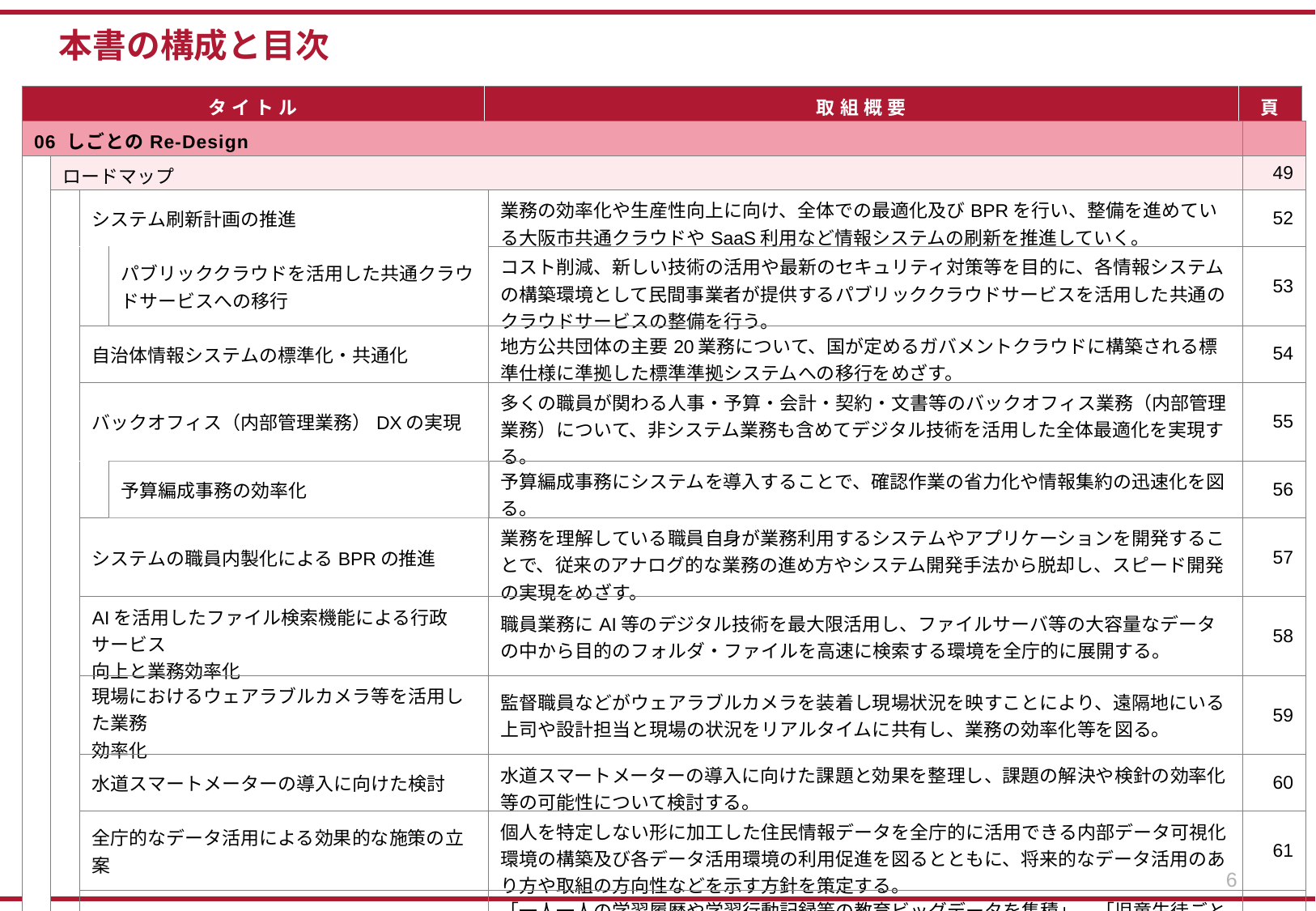

本書の構成と目次
| タイトル | 取組概要 | 頁 |
| --- | --- | --- |
| 06 しごとのRe-Design |  |  |  |  |  |
| --- | --- | --- | --- | --- | --- |
|  | ロードマップ |  |  |  | 49 |
|  |  | システム刷新計画の推進 |  | 業務の効率化や生産性向上に向け、全体での最適化及びBPRを行い、整備を進めている大阪市共通クラウドやSaaS利用など情報システムの刷新を推進していく。 | 52 |
|  |  |  | パブリッククラウドを活用した共通クラウドサービスへの移行 | コスト削減、新しい技術の活用や最新のセキュリティ対策等を目的に、各情報システムの構築環境として民間事業者が提供するパブリッククラウドサービスを活用した共通のクラウドサービスの整備を行う。 | 53 |
|  |  | 自治体情報システムの標準化・共通化 |  | 地方公共団体の主要20業務について、国が定めるガバメントクラウドに構築される標準仕様に準拠した標準準拠システムへの移行をめざす。​ | 54 |
|  |  | バックオフィス（内部管理業務）DXの実現 |  | 多くの職員が関わる人事・予算・会計・契約・文書等のバックオフィス業務（内部管理業務）について、非システム業務も含めてデジタル技術を活用した全体最適化を実現する。 | 55 |
|  |  |  | 予算編成事務の効率化 | 予算編成事務にシステムを導入することで、確認作業の省力化や情報集約の迅速化を図る。 | 56 |
|  |  | システムの職員内製化によるBPRの推進​ |  | 業務を理解している職員自身が業務利用するシステムやアプリケーションを開発することで、従来のアナログ的な業務の進め方やシステム開発手法から脱却し、スピード開発の実現をめざす。 | 57 |
|  |  | AIを活用したファイル検索機能による行政サービス 向上と業務効率化 |  | 職員業務にAI等のデジタル技術を最大限活用し、ファイルサーバ等の大容量なデータの中から目的のフォルダ・ファイルを高速に検索する環境を全庁的に展開する。 | 58 |
|  |  | 現場におけるウェアラブルカメラ等を活用した業務 効率化 |  | 監督職員などがウェアラブルカメラを装着し現場状況を映すことにより、遠隔地にいる上司や設計担当と現場の状況をリアルタイムに共有し、業務の効率化等を図る。 | 59 |
|  |  | ⽔道スマートメーターの導入に向けた検討 |  | ⽔道スマートメーターの導入に向けた課題と効果を整理し、課題の解決や検針の効率化等の可能性について検討する。 | 60 |
|  |  | 全庁的なデータ活用による効果的な施策の立案 |  | 個人を特定しない形に加工した住民情報データを全庁的に活用できる内部データ可視化環境の構築及び各データ活用環境の利用促進を図るとともに、将来的なデータ活用のあり方や取組の方向性などを示す方針を策定する。 | 61 |
|  |  | 教育ビッグデータの活用 |  | 「一人一人の学習履歴や学習行動記録等の教育ビッグデータを集積」、「児童生徒ごと、学級ごと、学校ごとに、データの変化を可視化」し、分析することで、学習指導や学校支援に活かす。 | 62 |
6